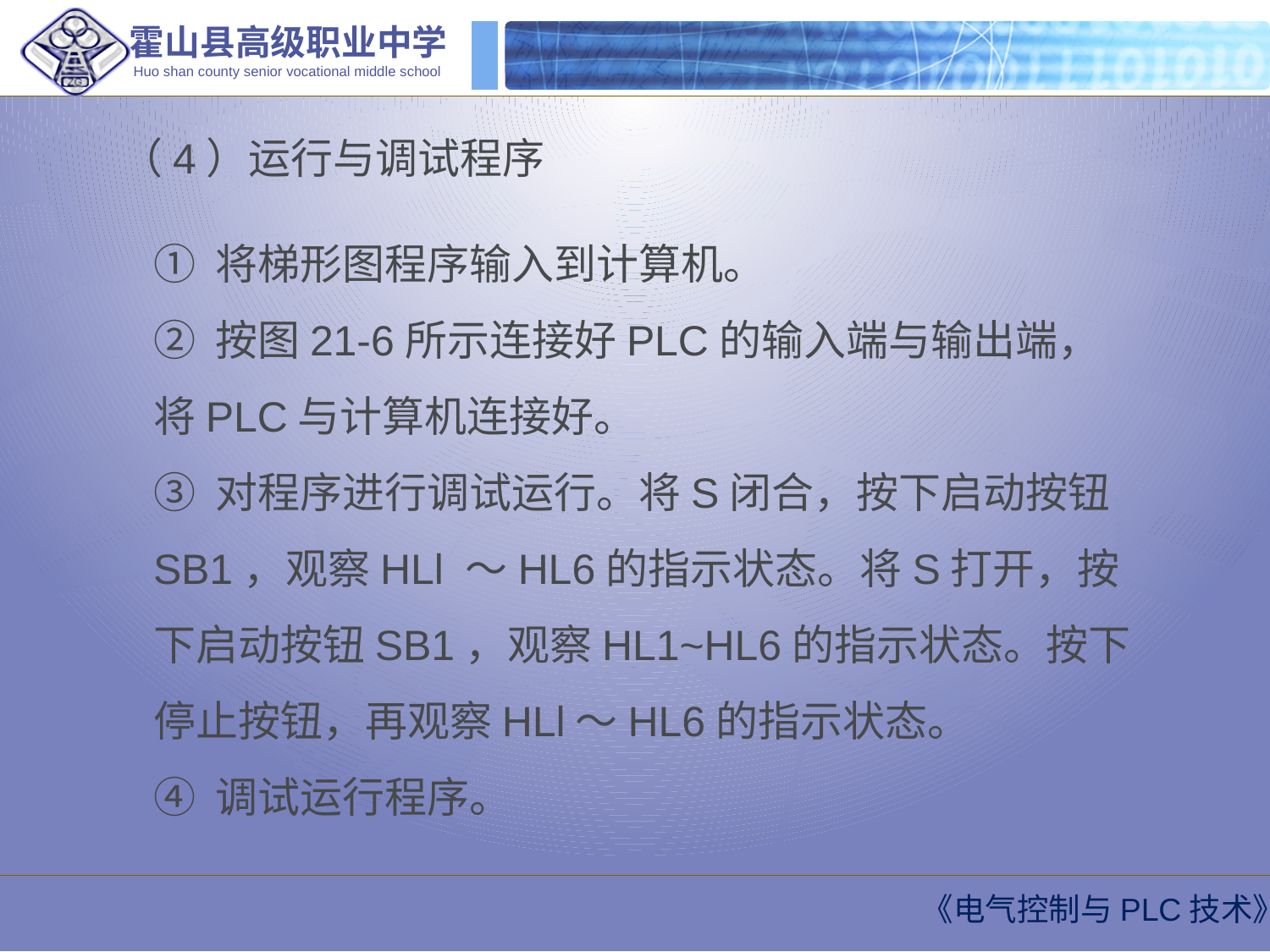

（4）运行与调试程序
① 将梯形图程序输入到计算机。
② 按图21-6所示连接好PLC的输入端与输出端，将PLC与计算机连接好。
③ 对程序进行调试运行。将S闭合，按下启动按钮SB1，观察HLl ～HL6的指示状态。将S打开，按下启动按钮SB1，观察HL1~HL6的指示状态。按下停止按钮，再观察HLl～HL6的指示状态。
④ 调试运行程序。